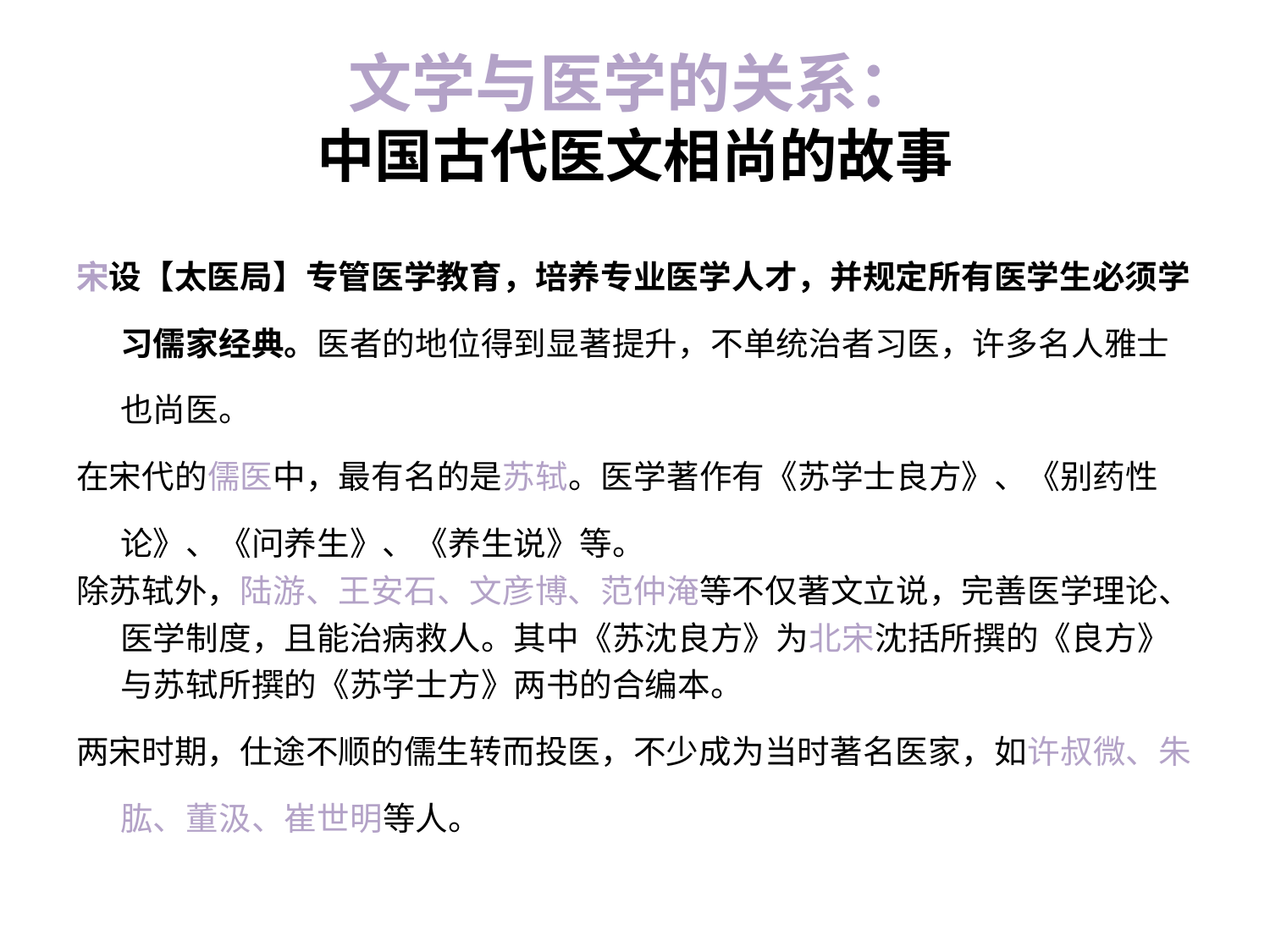

# 文学与医学的关系： 中国古代医文相尚的故事
宋设【太医局】专管医学教育，培养专业医学人才，并规定所有医学生必须学习儒家经典。医者的地位得到显著提升，不单统治者习医，许多名人雅士也尚医。
在宋代的儒医中，最有名的是苏轼。医学著作有《苏学士良方》、《别药性论》、《问养生》、《养生说》等。
除苏轼外，陆游、王安石、文彦博、范仲淹等不仅著文立说，完善医学理论、医学制度，且能治病救人。其中《苏沈良方》为北宋沈括所撰的《良方》与苏轼所撰的《苏学士方》两书的合编本。
两宋时期，仕途不顺的儒生转而投医，不少成为当时著名医家，如许叔微、朱肱、董汲、崔世明等人。